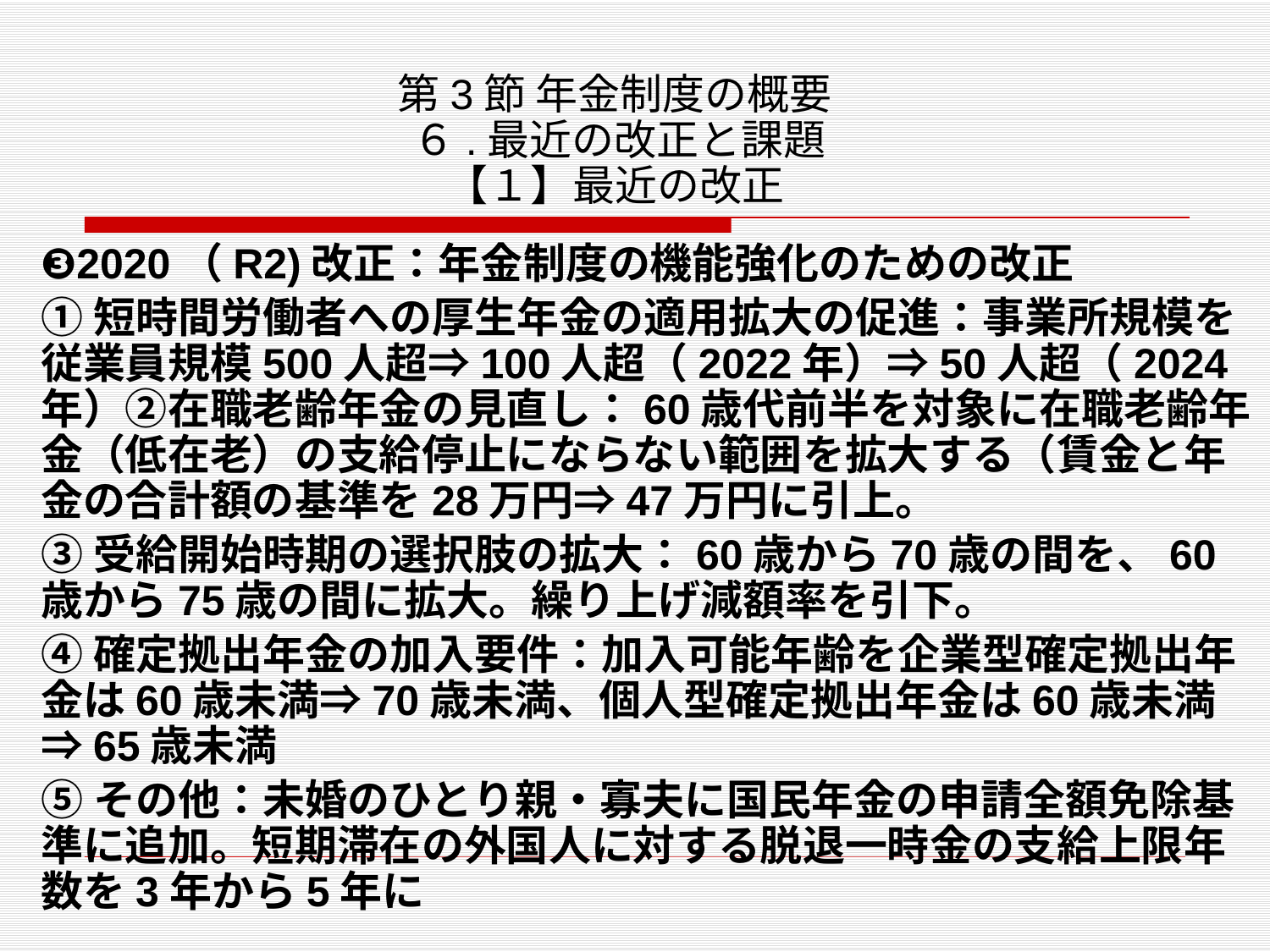

# 第3節 年金制度の概要 ６.最近の改正と課題 【１】最近の改正
❸2020（R2)改正：年金制度の機能強化のための改正
①短時間労働者への厚生年金の適用拡大の促進：事業所規模を従業員規模500人超⇒100人超（2022年）⇒50人超（2024年）②在職老齢年金の見直し：60歳代前半を対象に在職老齢年金（低在老）の支給停止にならない範囲を拡大する（賃金と年金の合計額の基準を28万円⇒47万円に引上。
➂受給開始時期の選択肢の拡大：60歳から70歳の間を、60歳から75歳の間に拡大。繰り上げ減額率を引下。
④確定拠出年金の加入要件：加入可能年齢を企業型確定拠出年金は60歳未満⇒70歳未満、個人型確定拠出年金は60歳未満⇒65歳未満
⑤その他：未婚のひとり親・寡夫に国民年金の申請全額免除基準に追加。短期滞在の外国人に対する脱退一時金の支給上限年数を3年から5年に